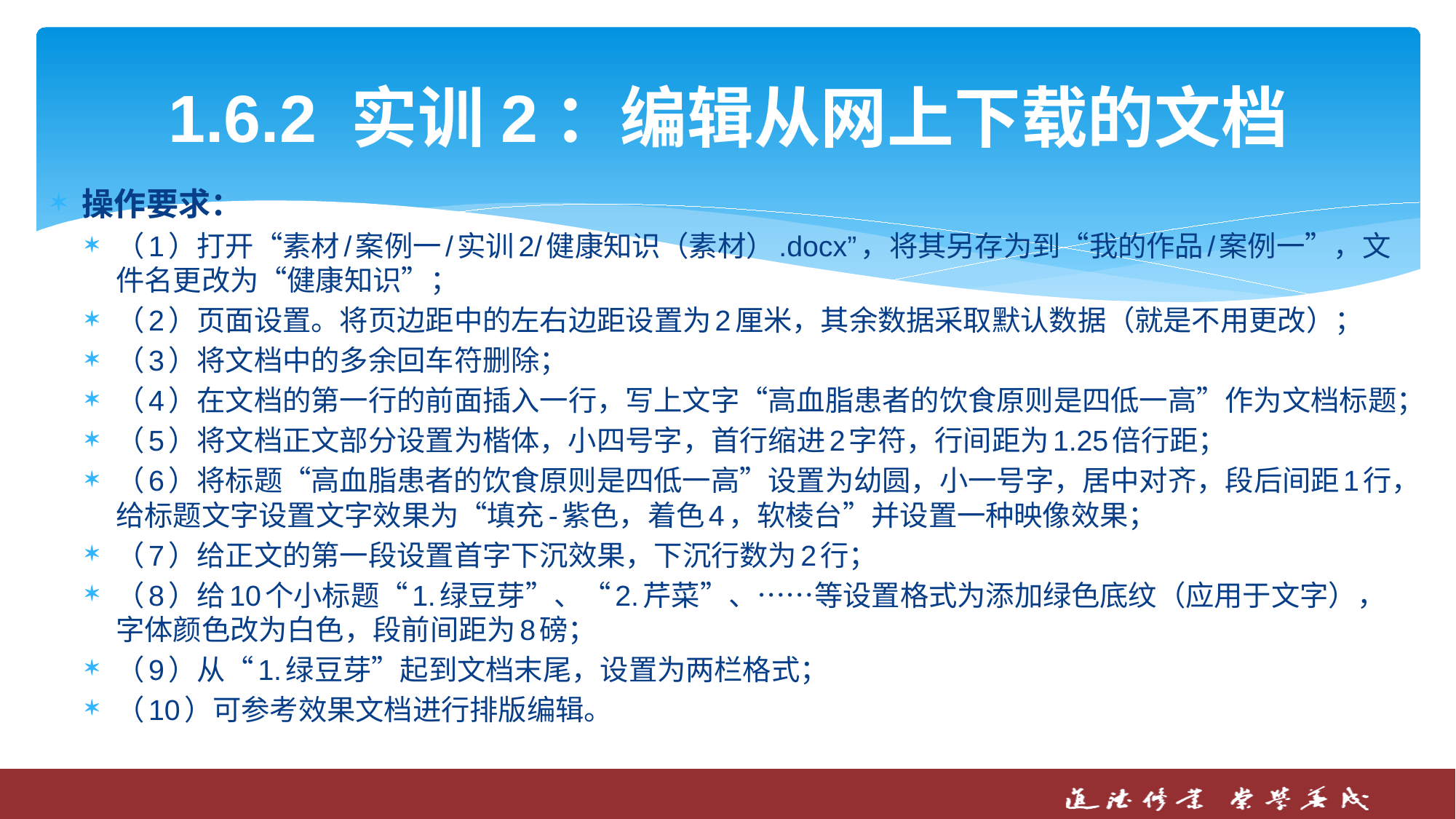

# 1.6.2 实训2：编辑从网上下载的文档
操作要求：
（1）打开“素材/案例一/实训2/健康知识（素材）.docx”，将其另存为到“我的作品/案例一”，文件名更改为“健康知识”；
（2）页面设置。将页边距中的左右边距设置为2厘米，其余数据采取默认数据（就是不用更改）；
（3）将文档中的多余回车符删除；
（4）在文档的第一行的前面插入一行，写上文字“高血脂患者的饮食原则是四低一高”作为文档标题；
（5）将文档正文部分设置为楷体，小四号字，首行缩进2字符，行间距为1.25倍行距；
（6）将标题“高血脂患者的饮食原则是四低一高”设置为幼圆，小一号字，居中对齐，段后间距1行，给标题文字设置文字效果为“填充-紫色，着色4，软棱台”并设置一种映像效果；
（7）给正文的第一段设置首字下沉效果，下沉行数为2行；
（8）给10个小标题“1.绿豆芽”、“2.芹菜”、……等设置格式为添加绿色底纹（应用于文字），字体颜色改为白色，段前间距为8磅；
（9）从“1.绿豆芽”起到文档末尾，设置为两栏格式；
（10）可参考效果文档进行排版编辑。